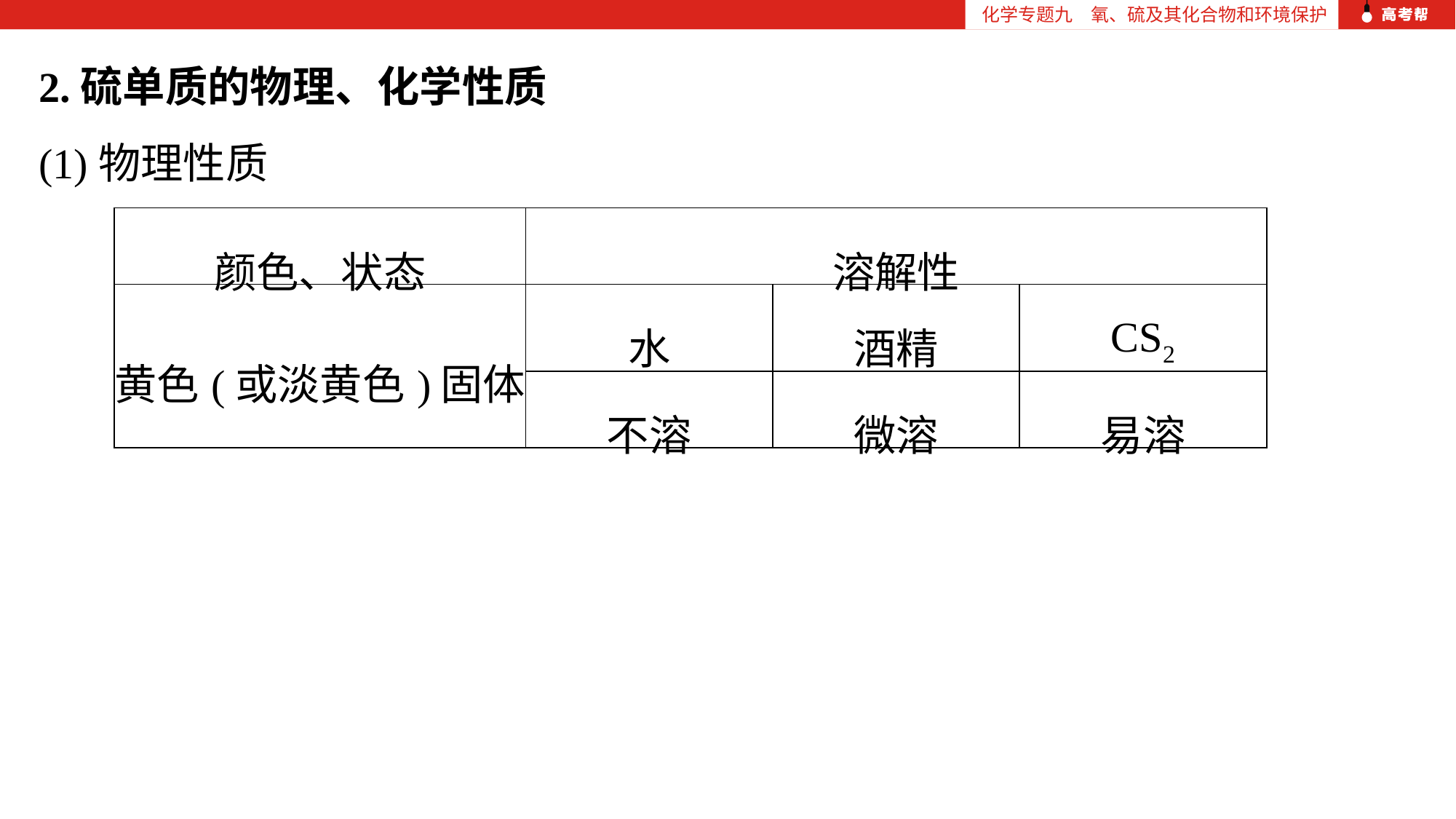

化学专题九　氧、硫及其化合物和环境保护

2.硫单质的物理、化学性质
(1)物理性质

| 颜色、状态 | 溶解性 |  |  |
| --- | --- | --- | --- |
| 黄色(或淡黄色)固体 | 水 | 酒精 | CS2 |
|  | 不溶 | 微溶 | 易溶 |